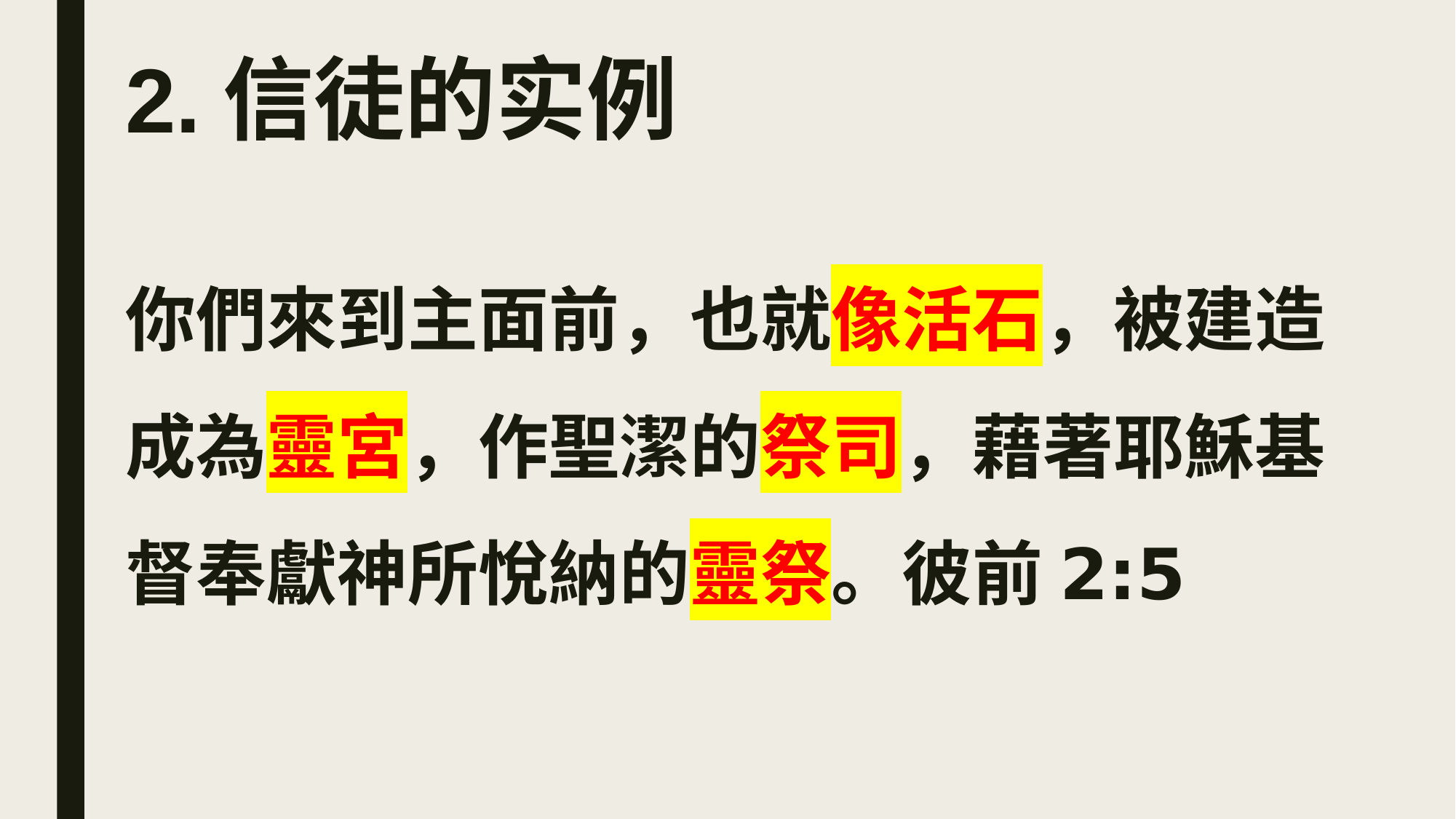

# 2.信徒的实例
你們來到主面前，也就像活石，被建造成為靈宮，作聖潔的祭司，藉著耶穌基督奉獻神所悅納的靈祭。彼前2:5